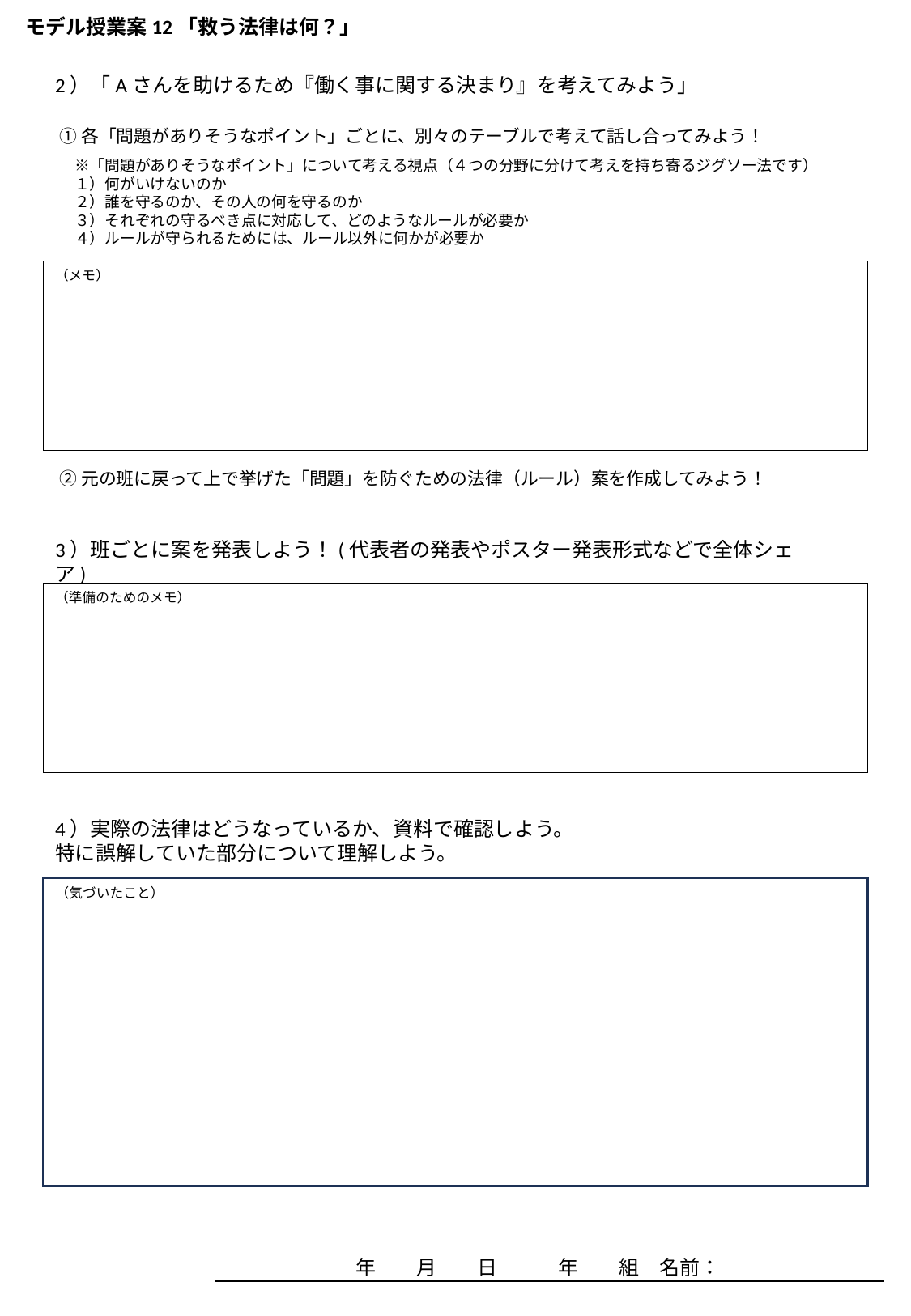

モデル授業案12「救う法律は何？」
2）「Aさんを助けるため『働く事に関する決まり』を考えてみよう」
①各「問題がありそうなポイント」ごとに、別々のテーブルで考えて話し合ってみよう！

　※「問題がありそうなポイント」について考える視点（４つの分野に分けて考えを持ち寄るジグソー法です）
　１）何がいけないのか
　２）誰を守るのか、その人の何を守るのか
　３）それぞれの守るべき点に対応して、どのようなルールが必要か
　４）ルールが守られるためには、ルール以外に何かが必要か
（メモ）

②元の班に戻って上で挙げた「問題」を防ぐための法律（ルール）案を作成してみよう！
3）班ごとに案を発表しよう！(代表者の発表やポスター発表形式などで全体シェア)
（準備のためのメモ）

4）実際の法律はどうなっているか、資料で確認しよう。
特に誤解していた部分について理解しよう。
（気づいたこと）

　　年　　月　　日　　　年　　組　名前：